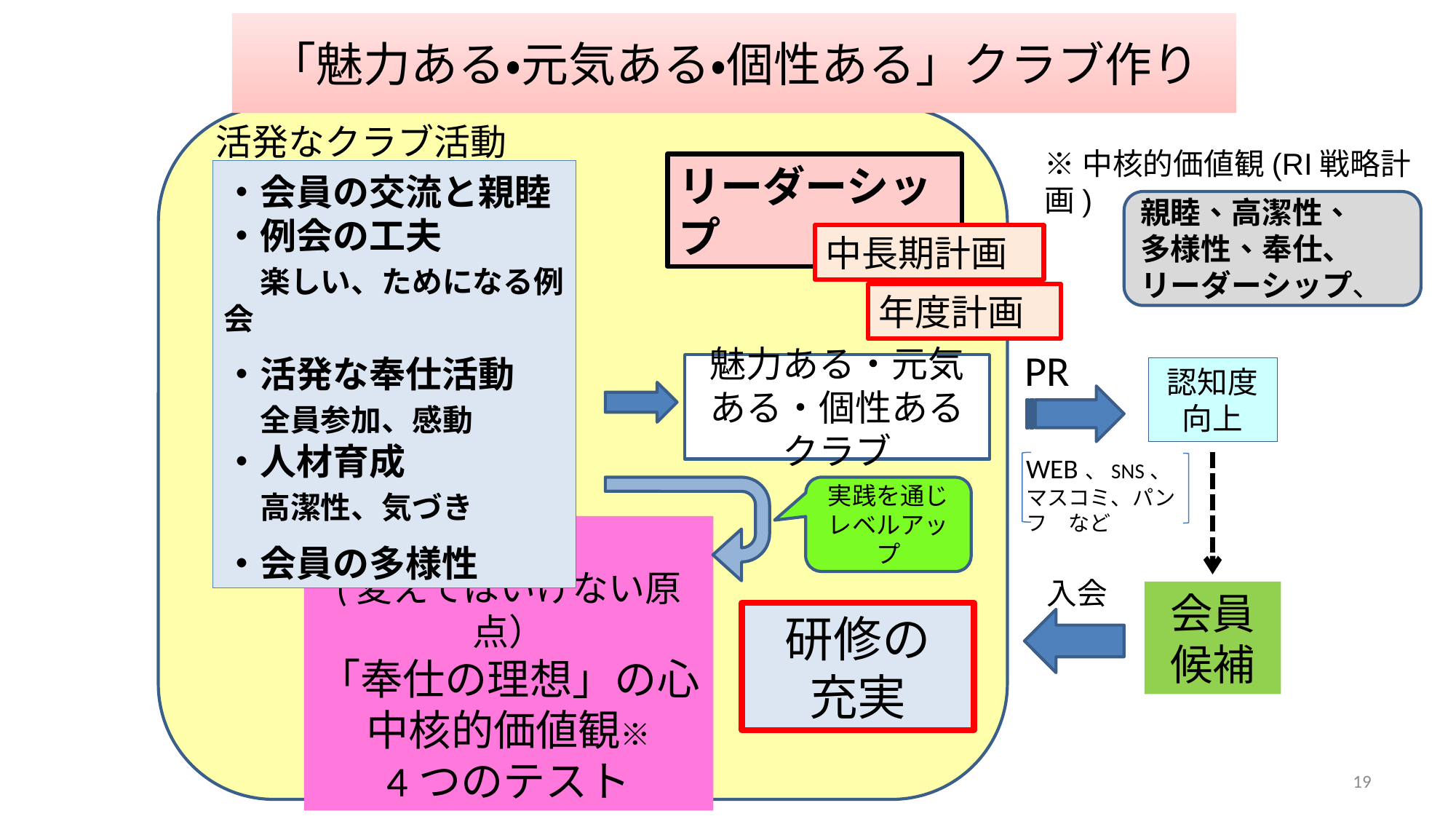

# 「魅力ある・元気ある・個性ある」クラブ作り

活発なクラブ活動
※中核的価値観(RI戦略計画)
リーダーシップ
・会員の交流と親睦
・例会の工夫
　楽しい、ためになる例会

・活発な奉仕活動
　全員参加、感動
・人材育成
　高潔性、気づき

・会員の多様性
親睦、高潔性、
多様性、奉仕、リーダーシップ、
中長期計画
年度計画
PR
魅力ある・元気ある・個性あるクラブ
認知度向上

WEB、SNS、マスコミ、パンフ　など

実践を通じ
レベルアップ

(変えてはいけない原点）
「奉仕の理想」の心
中核的価値観※
4つのテスト
入会
会員
候補
研修の
充実

19